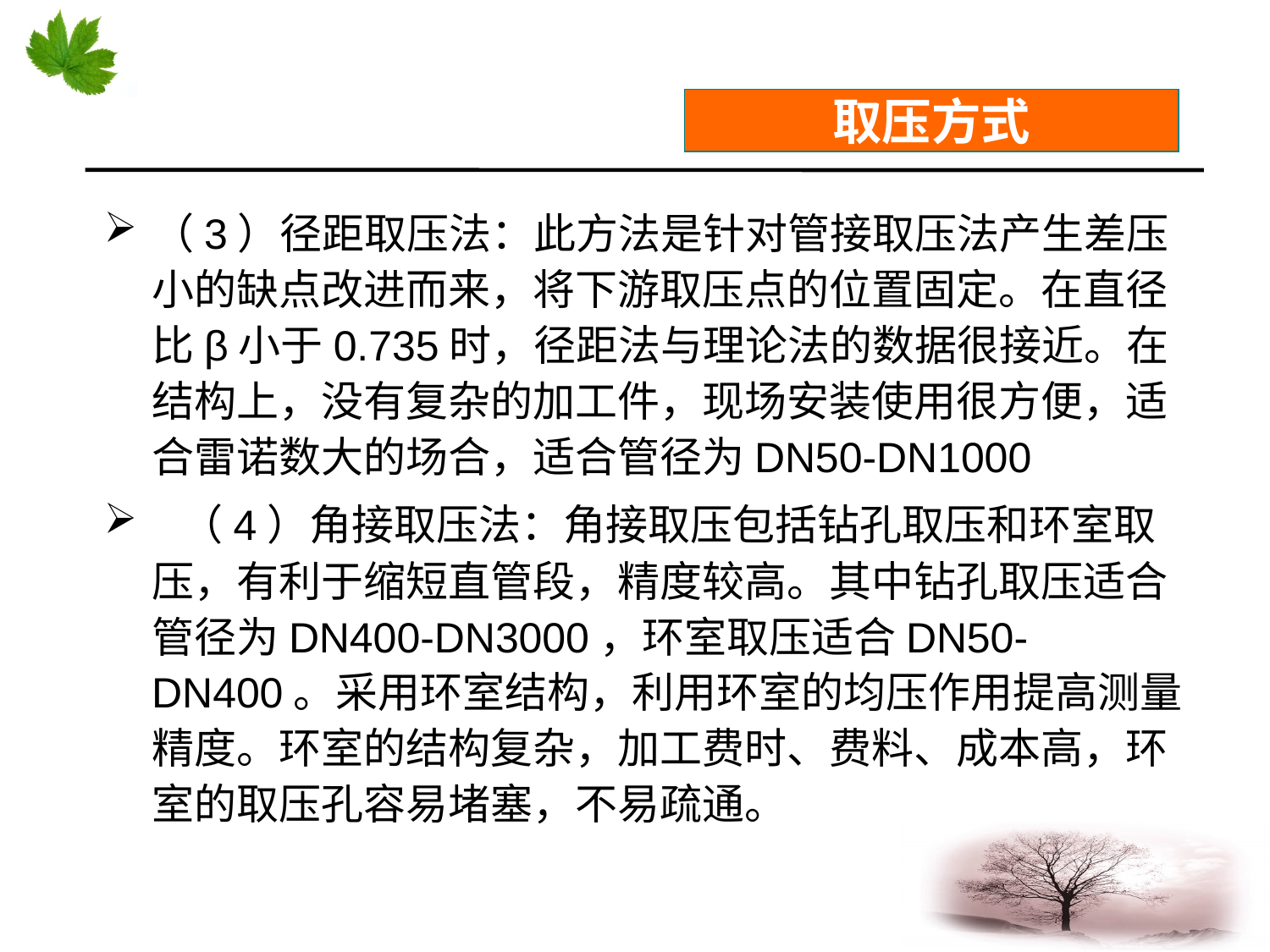

取压方式
（3）径距取压法：此方法是针对管接取压法产生差压小的缺点改进而来，将下游取压点的位置固定。在直径比β小于0.735时，径距法与理论法的数据很接近。在结构上，没有复杂的加工件，现场安装使用很方便，适合雷诺数大的场合，适合管径为DN50-DN1000
  （4）角接取压法：角接取压包括钻孔取压和环室取压，有利于缩短直管段，精度较高。其中钻孔取压适合管径为DN400-DN3000，环室取压适合DN50-DN400。采用环室结构，利用环室的均压作用提高测量精度。环室的结构复杂，加工费时、费料、成本高，环室的取压孔容易堵塞，不易疏通。